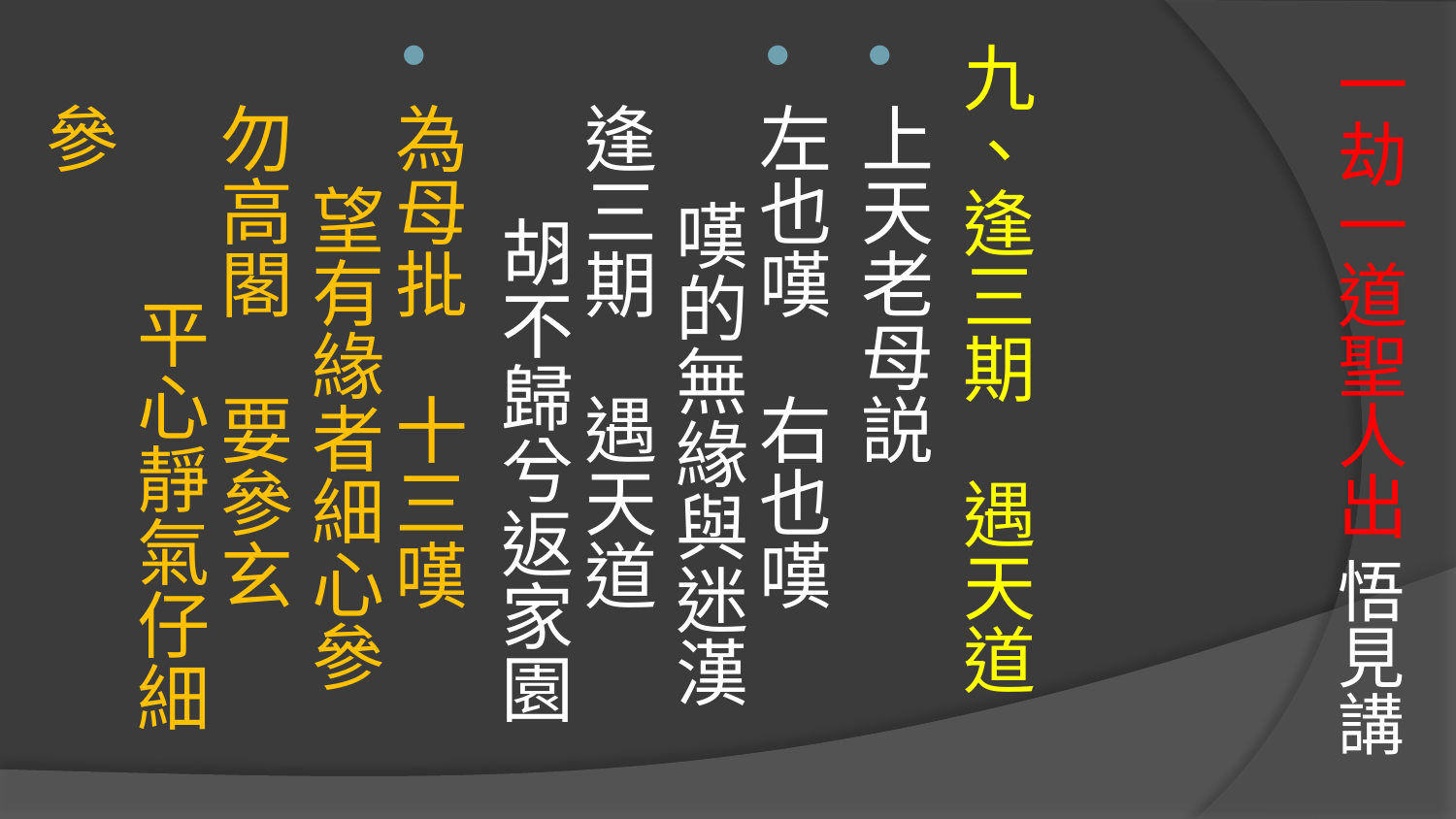

# 一劫一道聖人出 悟見講
九、逢三期　遇天道
上天老母説
左也嘆　右也嘆　             嘆的無緣與迷漢
逢三期　遇天道　              胡不歸兮返家園
為母批　十三嘆　            望有緣者細心參
勿高閣　要參玄　                   平心靜氣仔細參